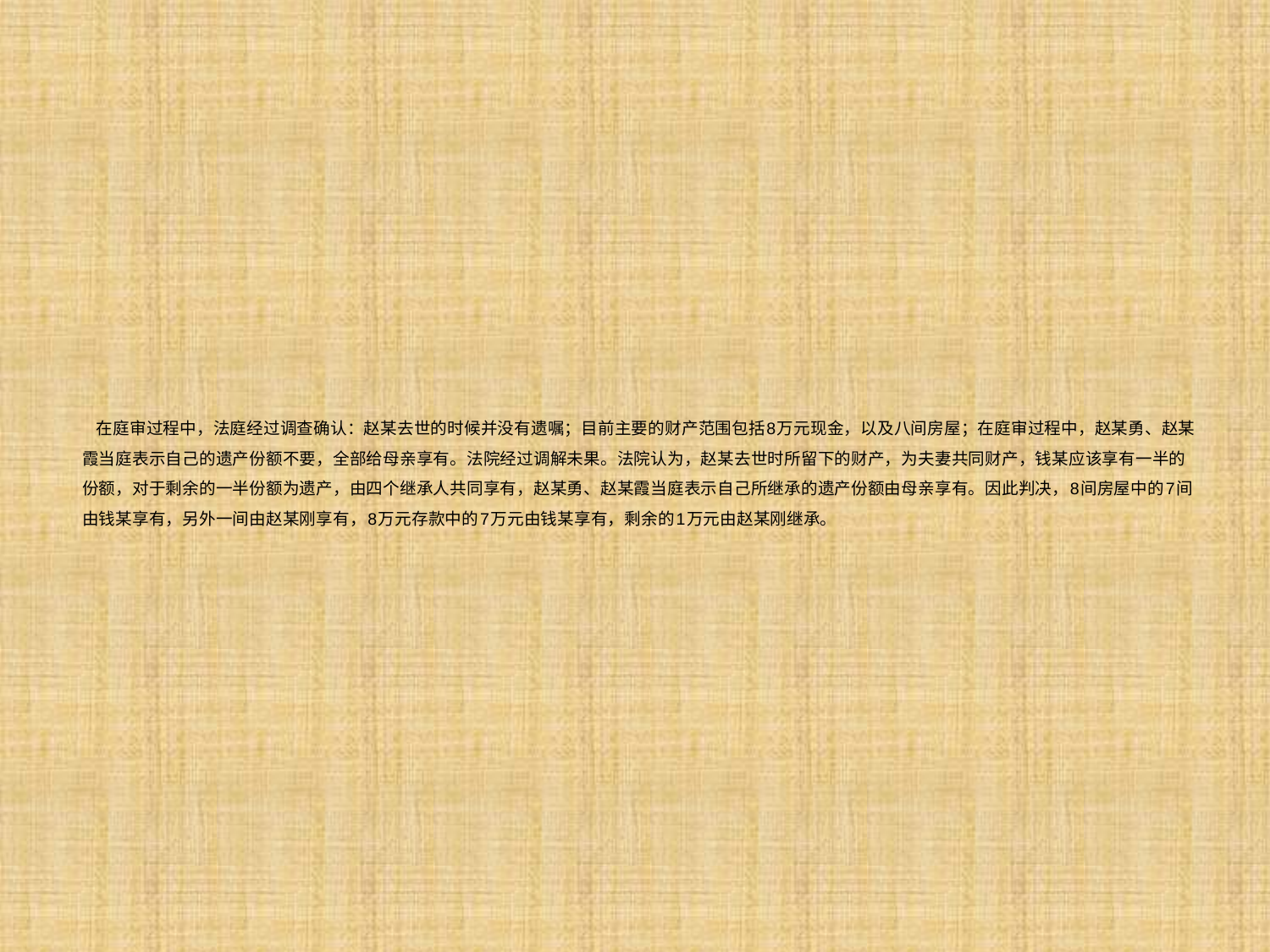

# 在庭审过程中，法庭经过调查确认：赵某去世的时候并没有遗嘱；目前主要的财产范围包括8万元现金，以及八间房屋；在庭审过程中，赵某勇、赵某霞当庭表示自己的遗产份额不要，全部给母亲享有。法院经过调解未果。法院认为，赵某去世时所留下的财产，为夫妻共同财产，钱某应该享有一半的份额，对于剩余的一半份额为遗产，由四个继承人共同享有，赵某勇、赵某霞当庭表示自己所继承的遗产份额由母亲享有。因此判决，8间房屋中的7间由钱某享有，另外一间由赵某刚享有，8万元存款中的7万元由钱某享有，剩余的1万元由赵某刚继承。